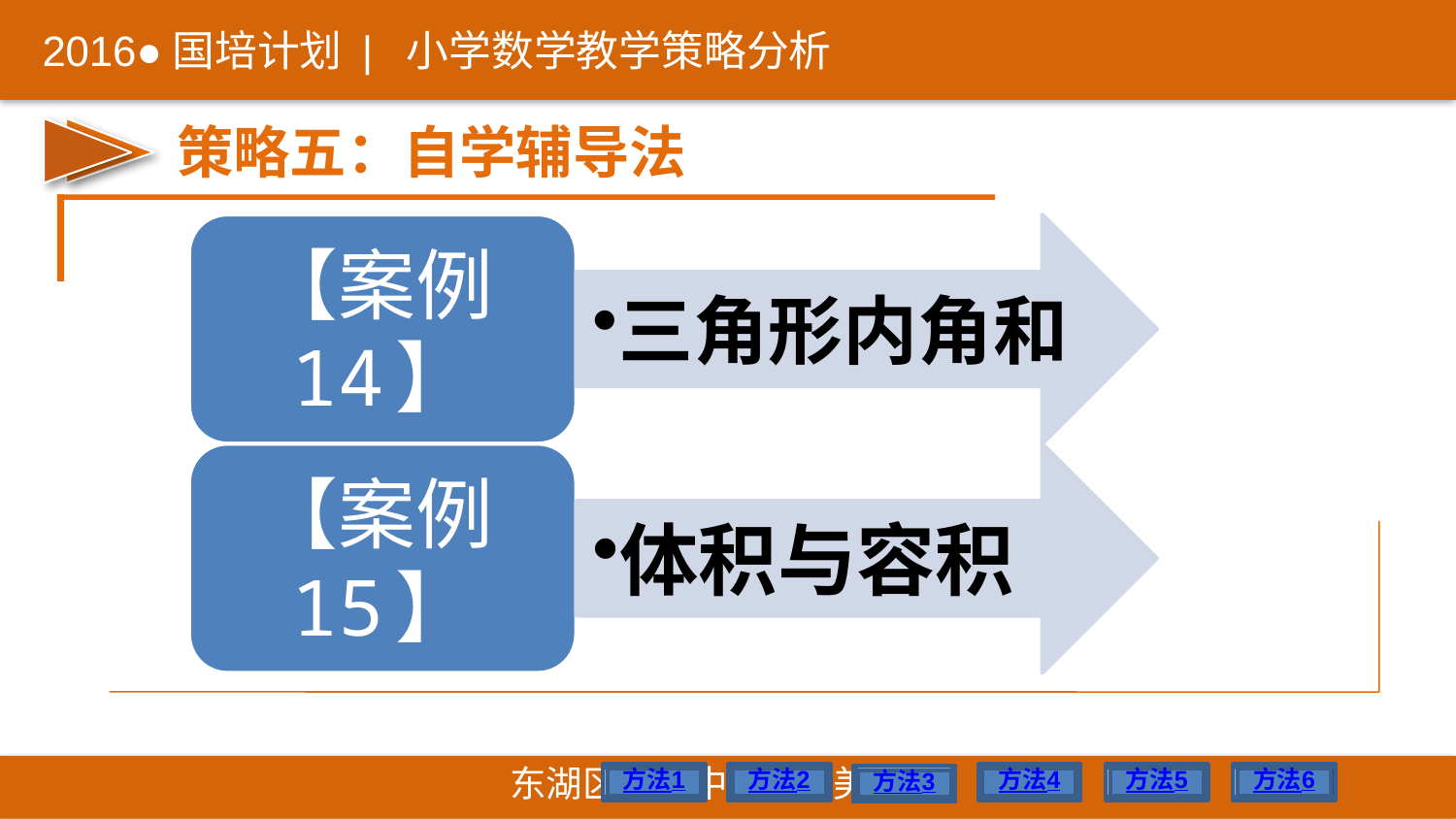

【案例14】
三角形内角和
【案例15】
体积与容积
方法1
方法2
方法4
方法5
方法6
方法3